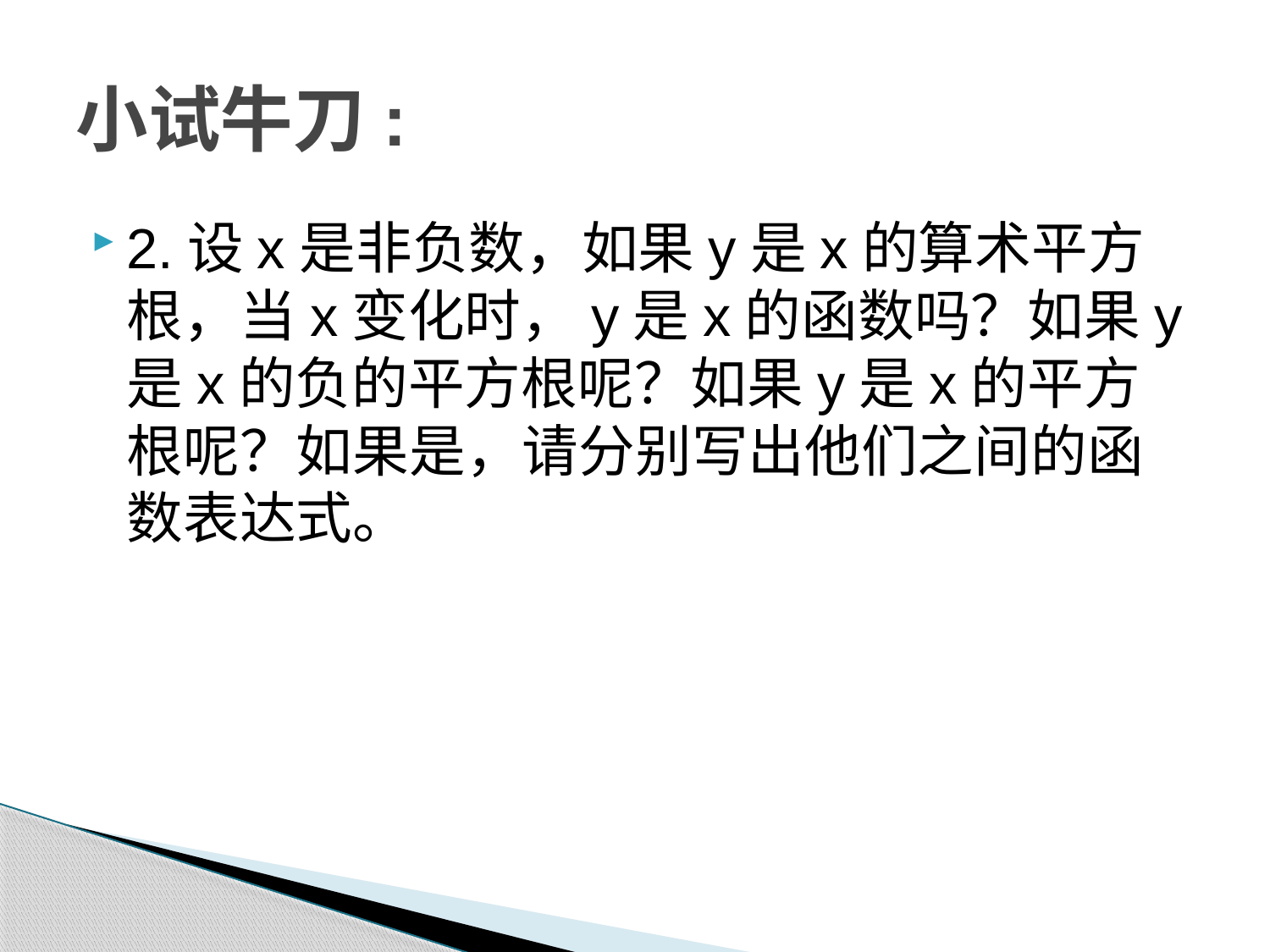

# 小试牛刀:
2.设x是非负数，如果y是x的算术平方根，当x变化时，y是x的函数吗？如果y是x的负的平方根呢？如果y是x的平方根呢？如果是，请分别写出他们之间的函数表达式。